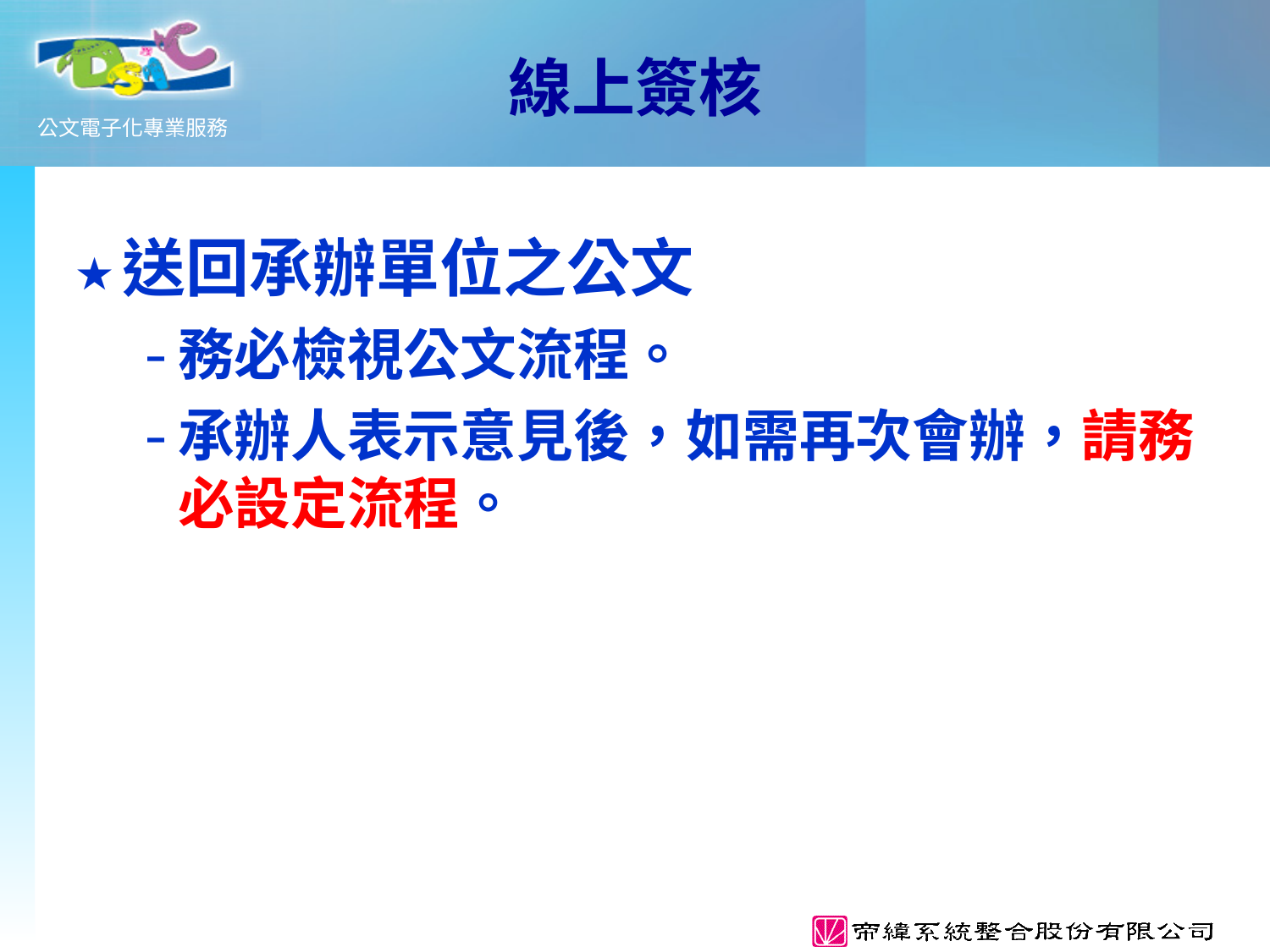

線上簽核
送回承辦單位之公文
務必檢視公文流程。
承辦人表示意見後，如需再次會辦，請務必設定流程。